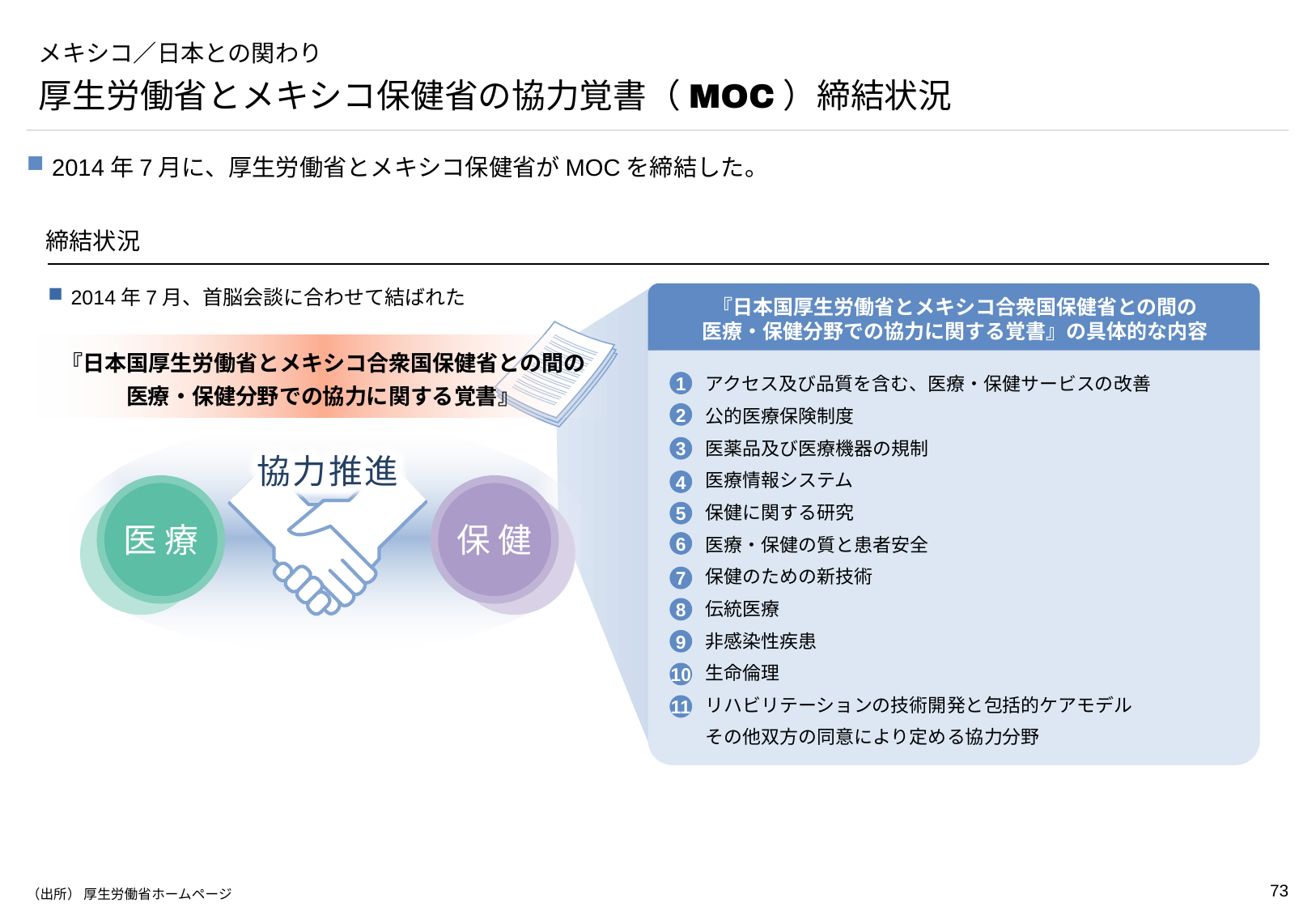

# メキシコ／日本との関わり
厚生労働省とメキシコ保健省の協力覚書（MOC）締結状況
2014年7月に、厚生労働省とメキシコ保健省がMOCを締結した。
締結状況
2014年7月、首脳会談に合わせて結ばれた
『日本国厚生労働省とメキシコ合衆国保健省との間の
医療・保健分野での協力に関する覚書』の具体的な内容

『日本国厚生労働省とメキシコ合衆国保健省との間の
医療・保健分野での協力に関する覚書』
アクセス及び品質を含む、医療・保健サービスの改善
公的医療保険制度
医薬品及び医療機器の規制
医療情報システム
保健に関する研究
医療・保健の質と患者安全
保健のための新技術
伝統医療
非感染性疾患
生命倫理
リハビリテーションの技術開発と包括的ケアモデル
その他双方の同意により定める協力分野
1
2

3
協力推進
協力推進

4
医 療

保 健

5
6
7
8
9
10
11
（出所） 厚生労働省ホームページ